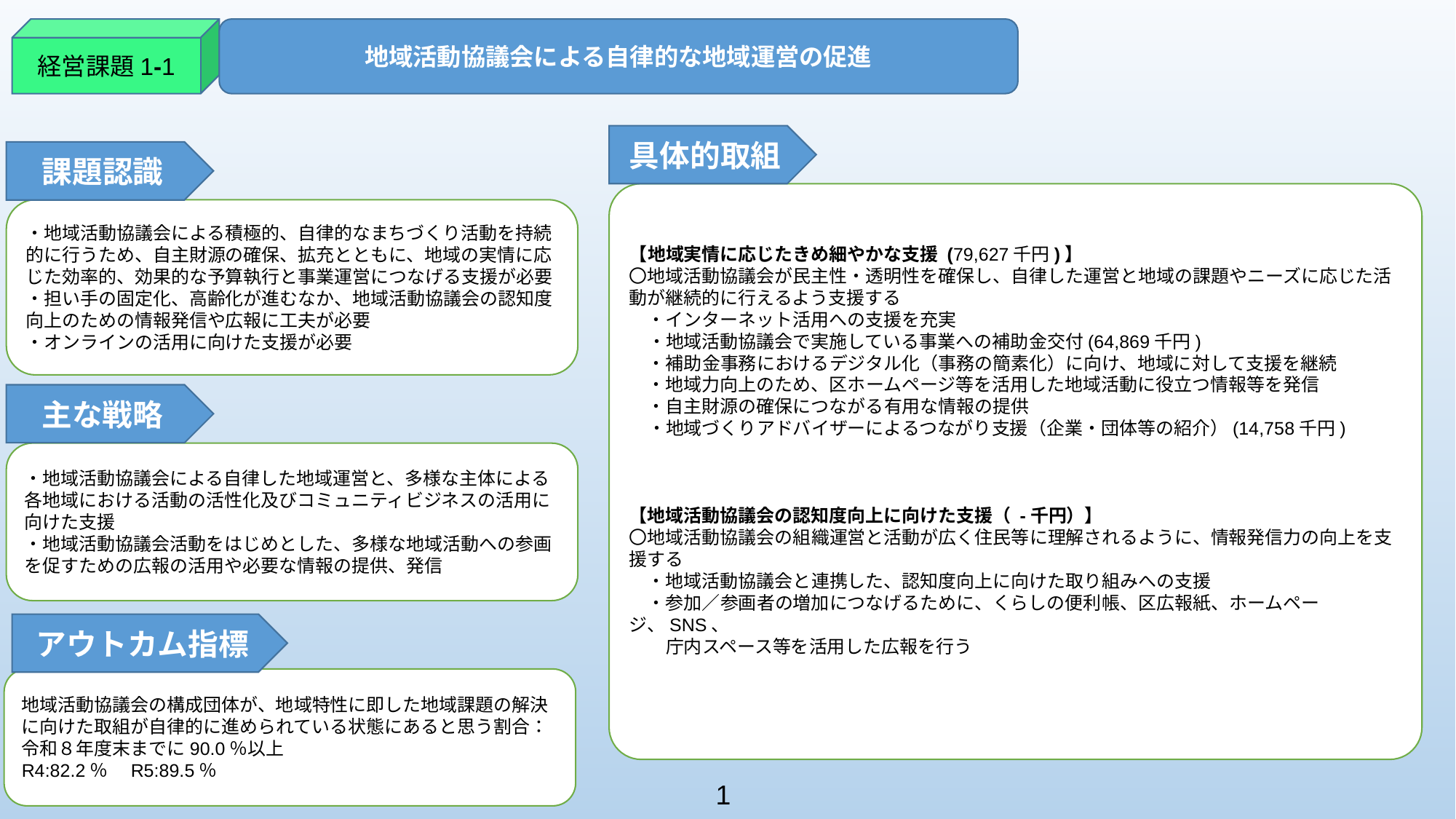

経営課題1-1
地域活動協議会による自律的な地域運営の促進
具体的取組
課題認識
【地域実情に応じたきめ細やかな支援 (79,627千円)】
〇地域活動協議会が民主性・透明性を確保し、自律した運営と地域の課題やニーズに応じた活動が継続的に行えるよう支援する
　・インターネット活用への支援を充実
　・地域活動協議会で実施している事業への補助金交付(64,869千円)
　・補助金事務におけるデジタル化（事務の簡素化）に向け、地域に対して支援を継続
　・地域力向上のため、区ホームページ等を活用した地域活動に役立つ情報等を発信
　・自主財源の確保につながる有用な情報の提供
　・地域づくりアドバイザーによるつながり支援（企業・団体等の紹介）(14,758千円)

【地域活動協議会の認知度向上に向けた支援（ -千円）】
〇地域活動協議会の組織運営と活動が広く住民等に理解されるように、情報発信力の向上を支援する
　・地域活動協議会と連携した、認知度向上に向けた取り組みへの支援
　・参加／参画者の増加につなげるために、くらしの便利帳、区広報紙、ホームページ、SNS、
　　庁内スペース等を活用した広報を行う

・地域活動協議会による積極的、自律的なまちづくり活動を持続的に行うため、自主財源の確保、拡充とともに、地域の実情に応じた効率的、効果的な予算執行と事業運営につなげる支援が必要
・担い手の固定化、高齢化が進むなか、地域活動協議会の認知度向上のための情報発信や広報に工夫が必要
・オンラインの活用に向けた支援が必要
主な戦略
・地域活動協議会による自律した地域運営と、多様な主体による各地域における活動の活性化及びコミュニティビジネスの活用に向けた支援
・地域活動協議会活動をはじめとした、多様な地域活動への参画を促すための広報の活用や必要な情報の提供、発信
アウトカム指標
地域活動協議会の構成団体が、地域特性に即した地域課題の解決に向けた取組が自律的に進められている状態にあると思う割合：令和８年度末までに90.0％以上
R4:82.2％　R5:89.5％
1